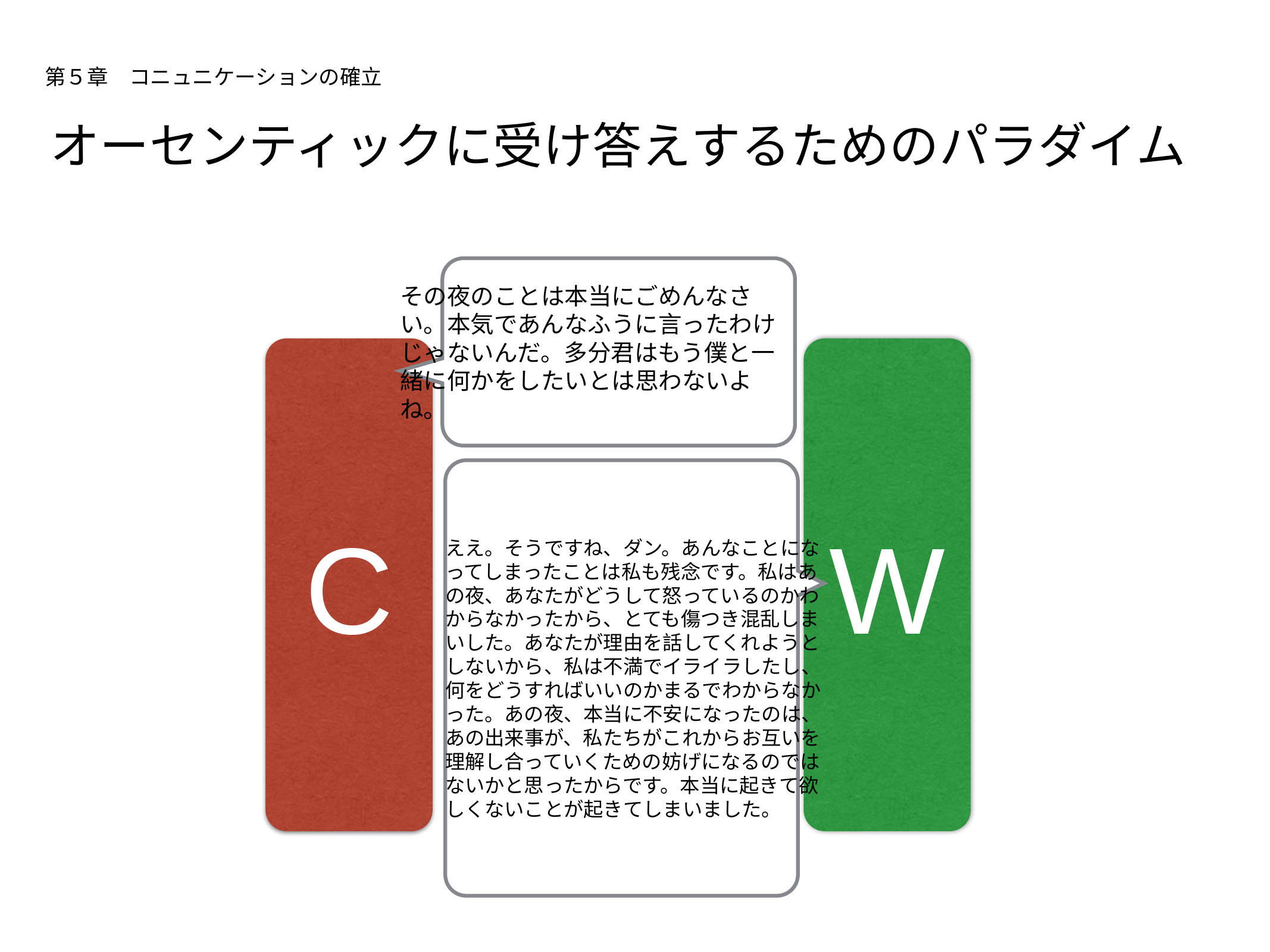

# 第５章　コニュニケーションの確立

オーセンティックに受け答えするためのパラダイム
その夜のことは本当にごめんなさい。本気であんなふうに言ったわけじゃないんだ。多分君はもう僕と一緒に何かをしたいとは思わないよね。
C
W
ええ。そうですね、ダン。あんなことになってしまったことは私も残念です。私はあの夜、あなたがどうして怒っているのかわからなかったから、とても傷つき混乱しまいした。あなたが理由を話してくれようとしないから、私は不満でイライラしたし、何をどうすればいいのかまるでわからなかった。あの夜、本当に不安になったのは、あの出来事が、私たちがこれからお互いを理解し合っていくための妨げになるのではないかと思ったからです。本当に起きて欲しくないことが起きてしまいました。